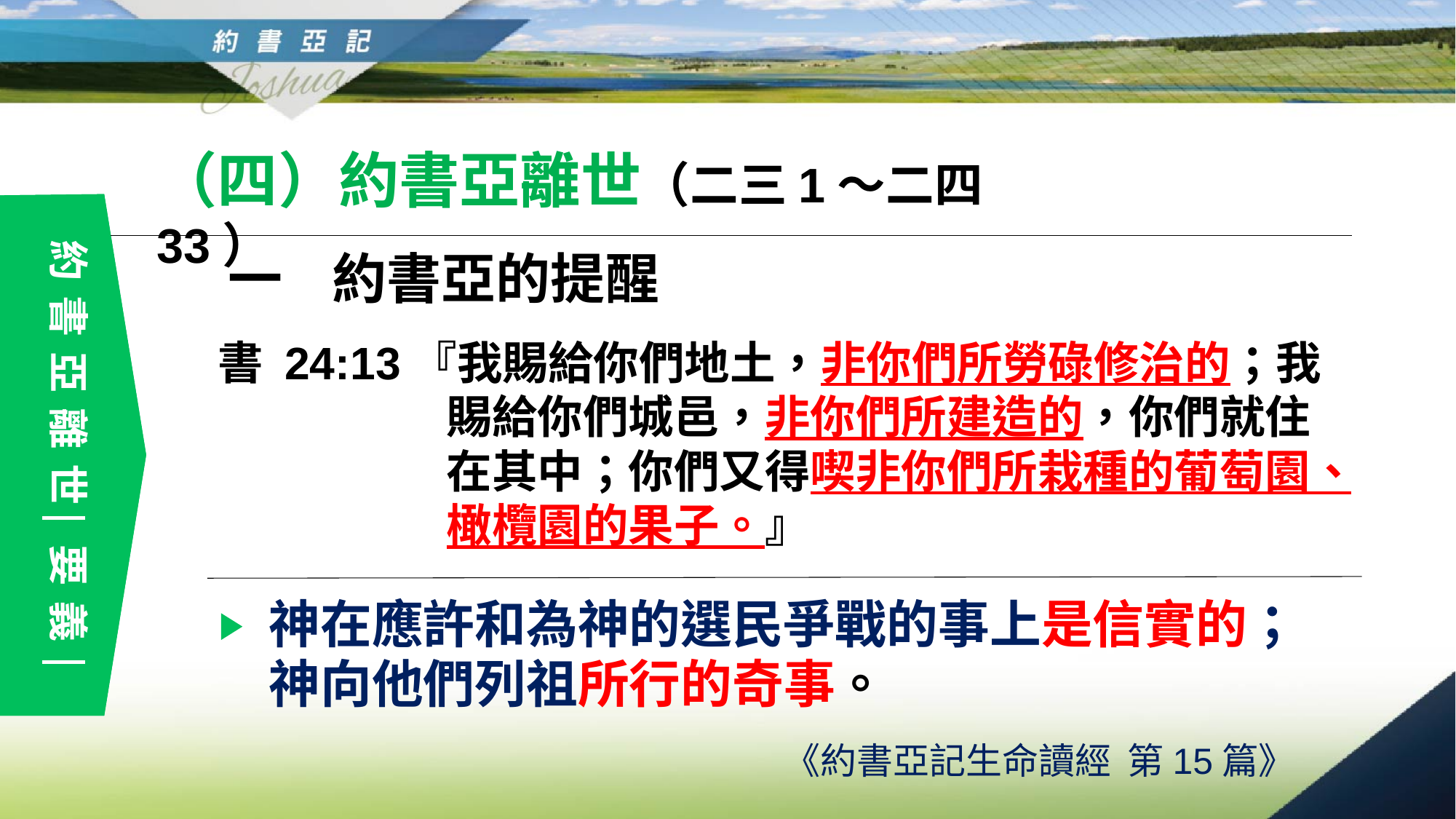

（四）約書亞離世（二三1～二四33）

分配美地　要義
約書亞離世 要義
一    約書亞的提醒
書 24:13『我賜給你們地土，非你們所勞碌修治的；我賜給你們城邑，非你們所建造的，你們就住在其中；你們又得喫非你們所栽種的葡萄園、橄欖園的果子。』
神在應許和為神的選民爭戰的事上是信實的；神向他們列祖所行的奇事。

《約書亞記生命讀經  第15篇》